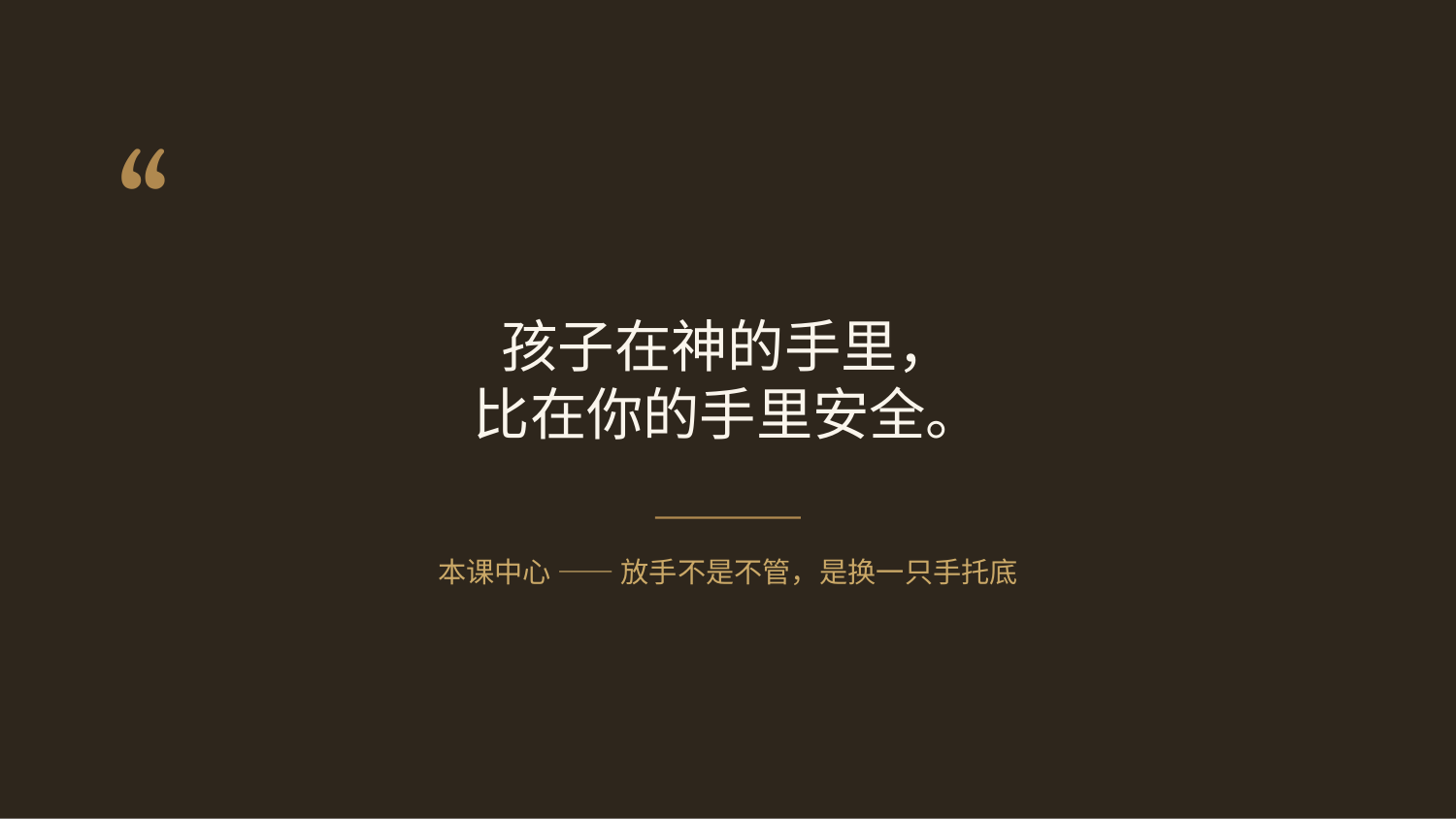

“
孩子在神的手里，
比在你的手里安全。

本课中心 —— 放手不是不管，是换一只手托底